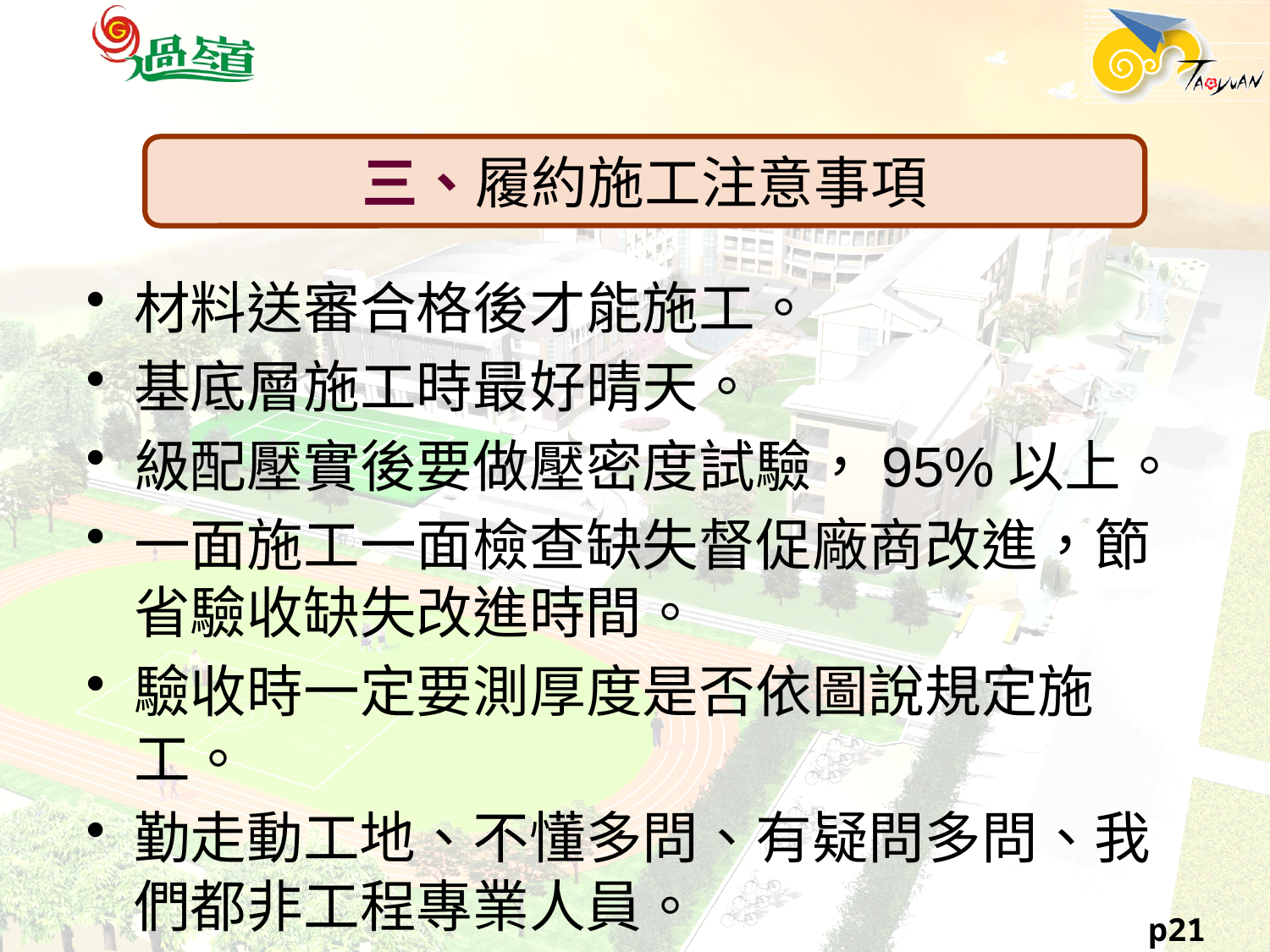

三、履約施工注意事項
材料送審合格後才能施工。
基底層施工時最好晴天。
級配壓實後要做壓密度試驗，95%以上。
一面施工一面檢查缺失督促廠商改進，節省驗收缺失改進時間。
驗收時一定要測厚度是否依圖說規定施工。
勤走動工地、不懂多問、有疑問多問、我們都非工程專業人員。